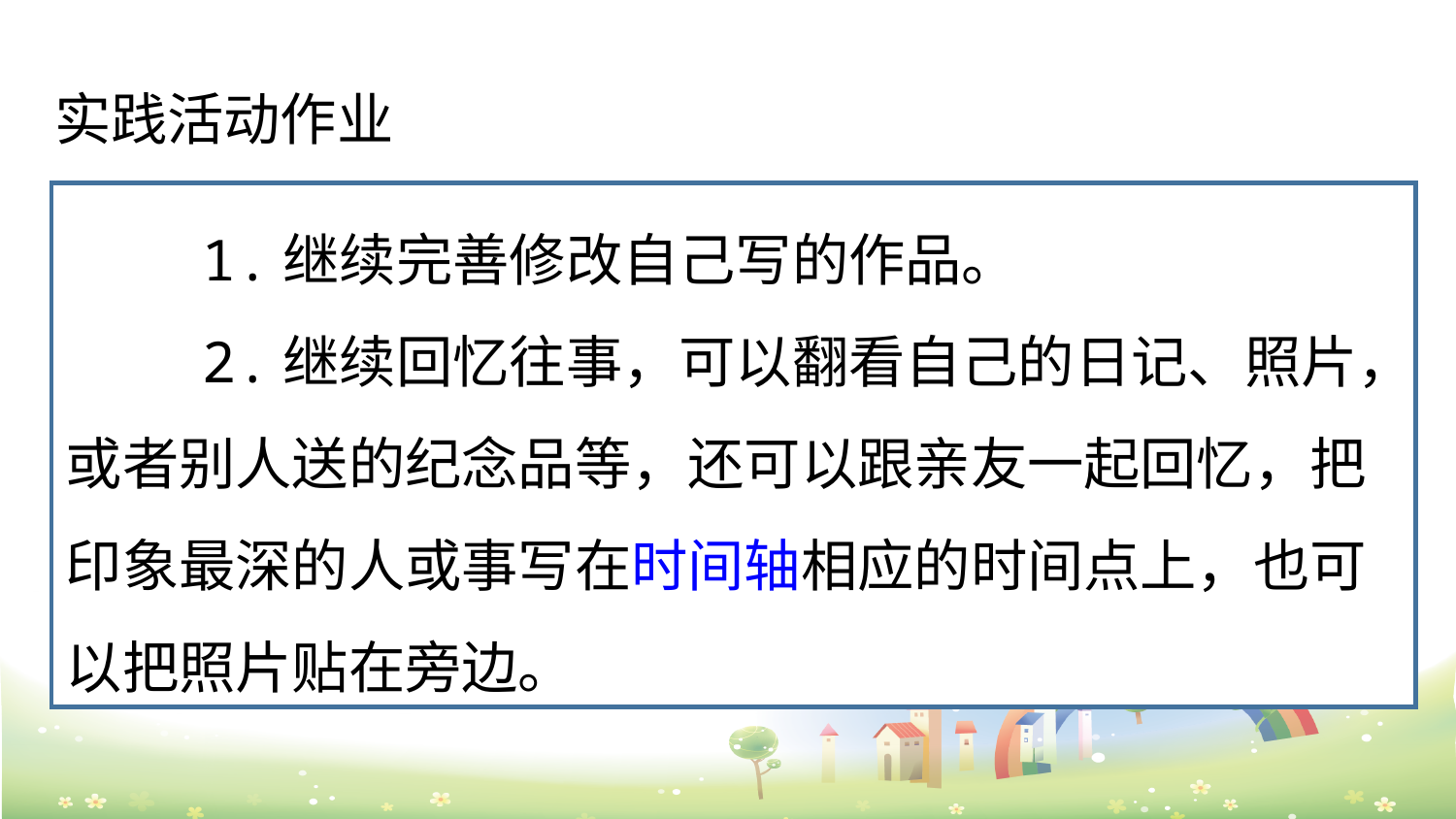

实践活动作业
    1.继续完善修改自己写的作品。
    2.继续回忆往事，可以翻看自己的日记、照片，或者别人送的纪念品等，还可以跟亲友一起回忆，把印象最深的人或事写在时间轴相应的时间点上，也可以把照片贴在旁边。